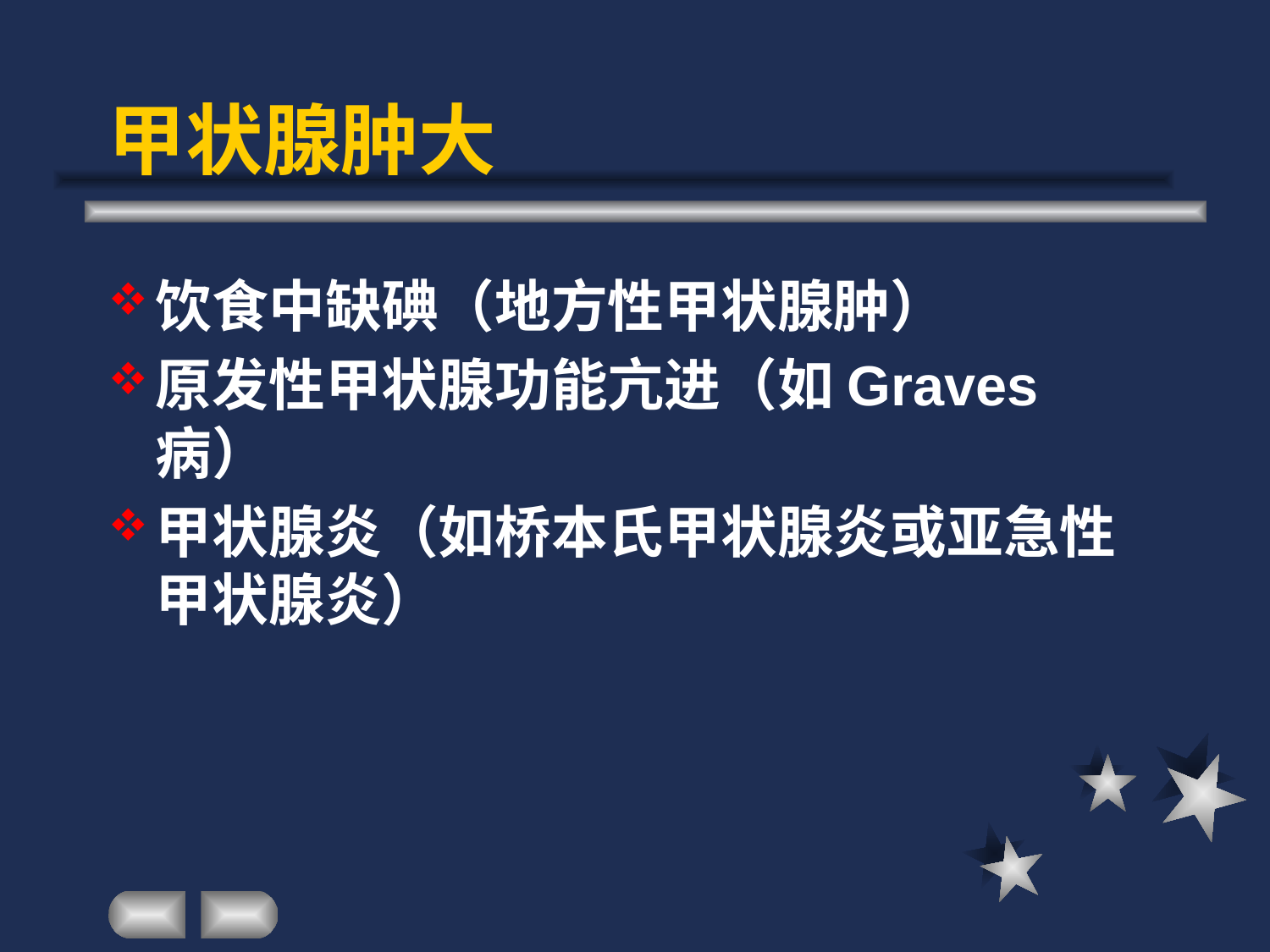

# 甲状腺肿大
饮食中缺碘（地方性甲状腺肿）
原发性甲状腺功能亢进（如Graves病）
甲状腺炎（如桥本氏甲状腺炎或亚急性甲状腺炎）